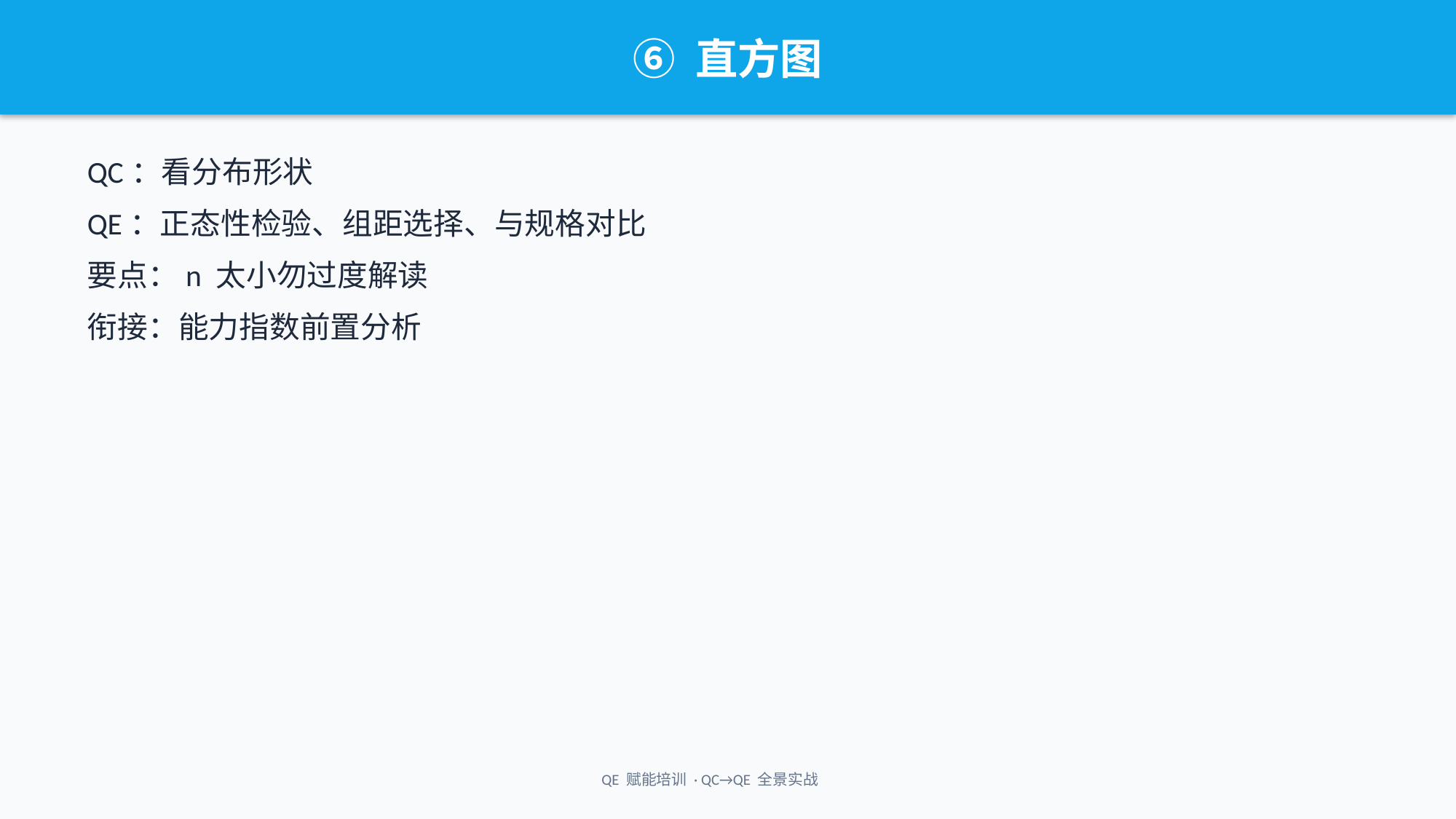

⑥ 直方图
QC：看分布形状
QE：正态性检验、组距选择、与规格对比
要点：n 太小勿过度解读
衔接：能力指数前置分析
QE 赋能培训 · QC→QE 全景实战